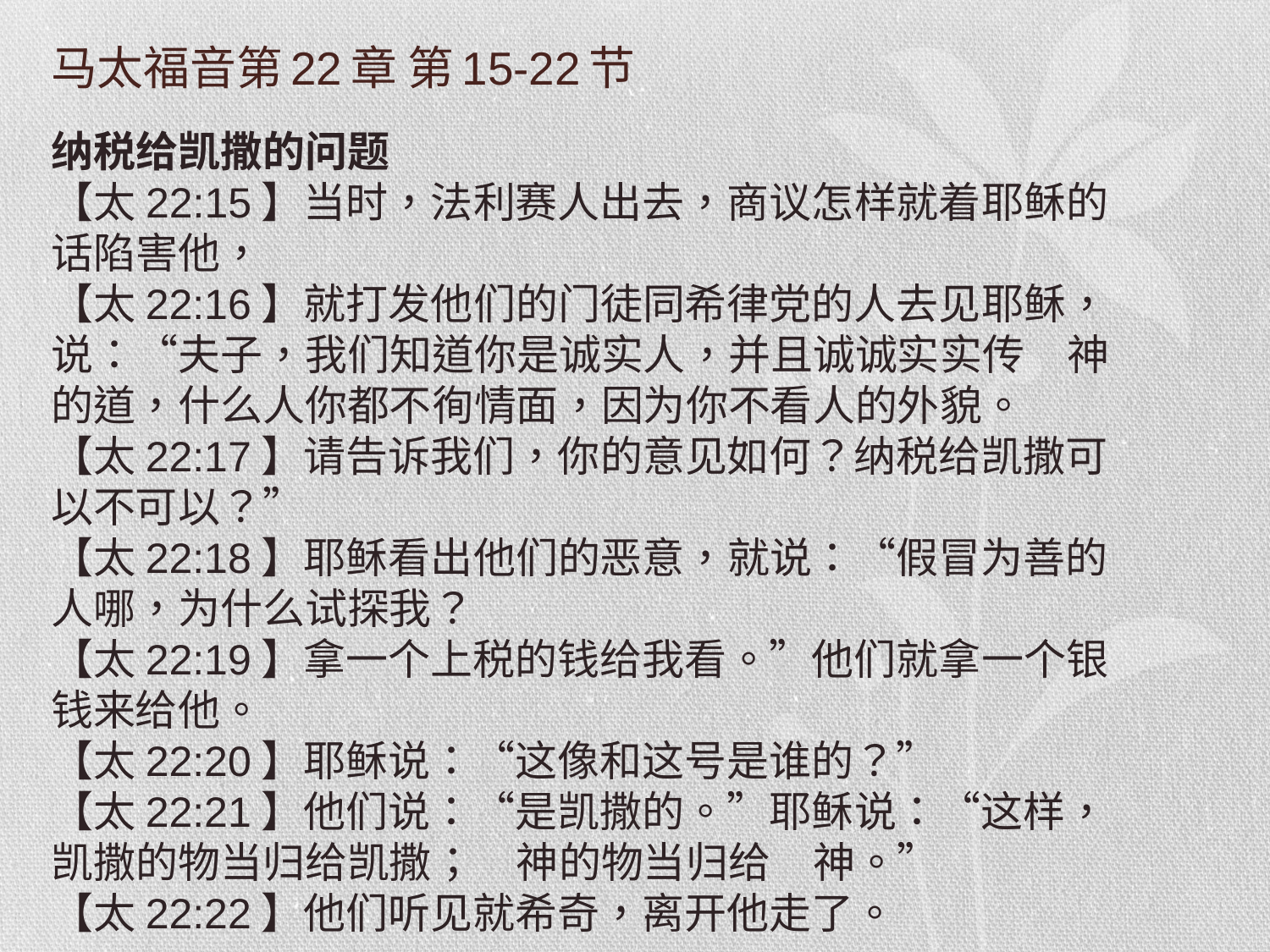

# 马太福音第22章 第15-22节
纳税给凯撒的问题
【太22:15】当时，法利赛人出去，商议怎样就着耶稣的话陷害他，
【太22:16】就打发他们的门徒同希律党的人去见耶稣，说：“夫子，我们知道你是诚实人，并且诚诚实实传　神的道，什么人你都不徇情面，因为你不看人的外貌。
【太22:17】请告诉我们，你的意见如何？纳税给凯撒可以不可以？”
【太22:18】耶稣看出他们的恶意，就说：“假冒为善的人哪，为什么试探我？
【太22:19】拿一个上税的钱给我看。”他们就拿一个银钱来给他。
【太22:20】耶稣说：“这像和这号是谁的？”
【太22:21】他们说：“是凯撒的。”耶稣说：“这样，凯撒的物当归给凯撒；　神的物当归给　神。”
【太22:22】他们听见就希奇，离开他走了。